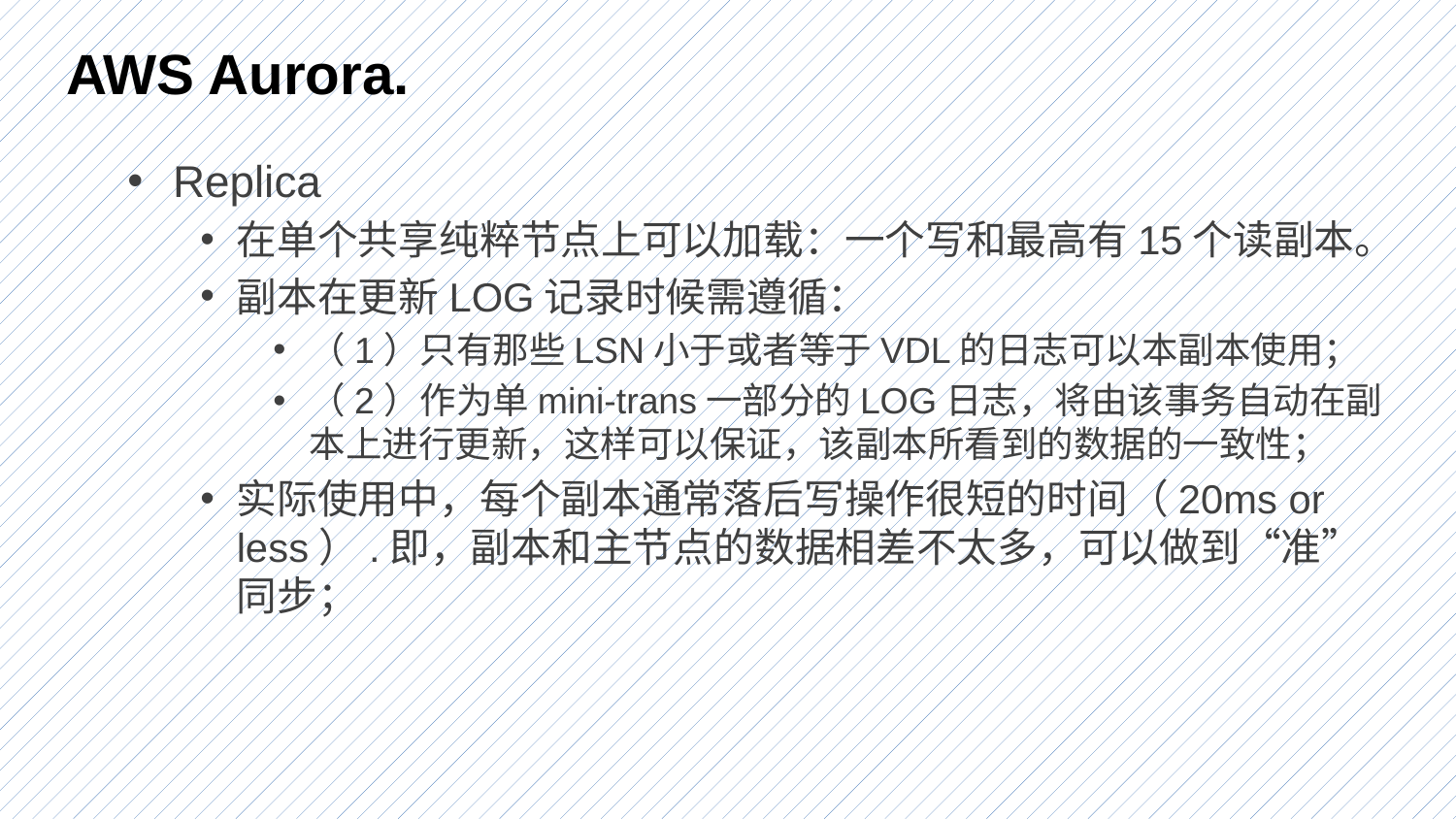

# AWS Aurora.
Replica
在单个共享纯粹节点上可以加载：一个写和最高有15个读副本。
副本在更新LOG记录时候需遵循：
（1）只有那些LSN小于或者等于VDL的日志可以本副本使用；
（2）作为单mini-trans一部分的LOG日志，将由该事务自动在副本上进行更新，这样可以保证，该副本所看到的数据的一致性；
实际使用中，每个副本通常落后写操作很短的时间（20ms or less）.即，副本和主节点的数据相差不太多，可以做到“准”同步；